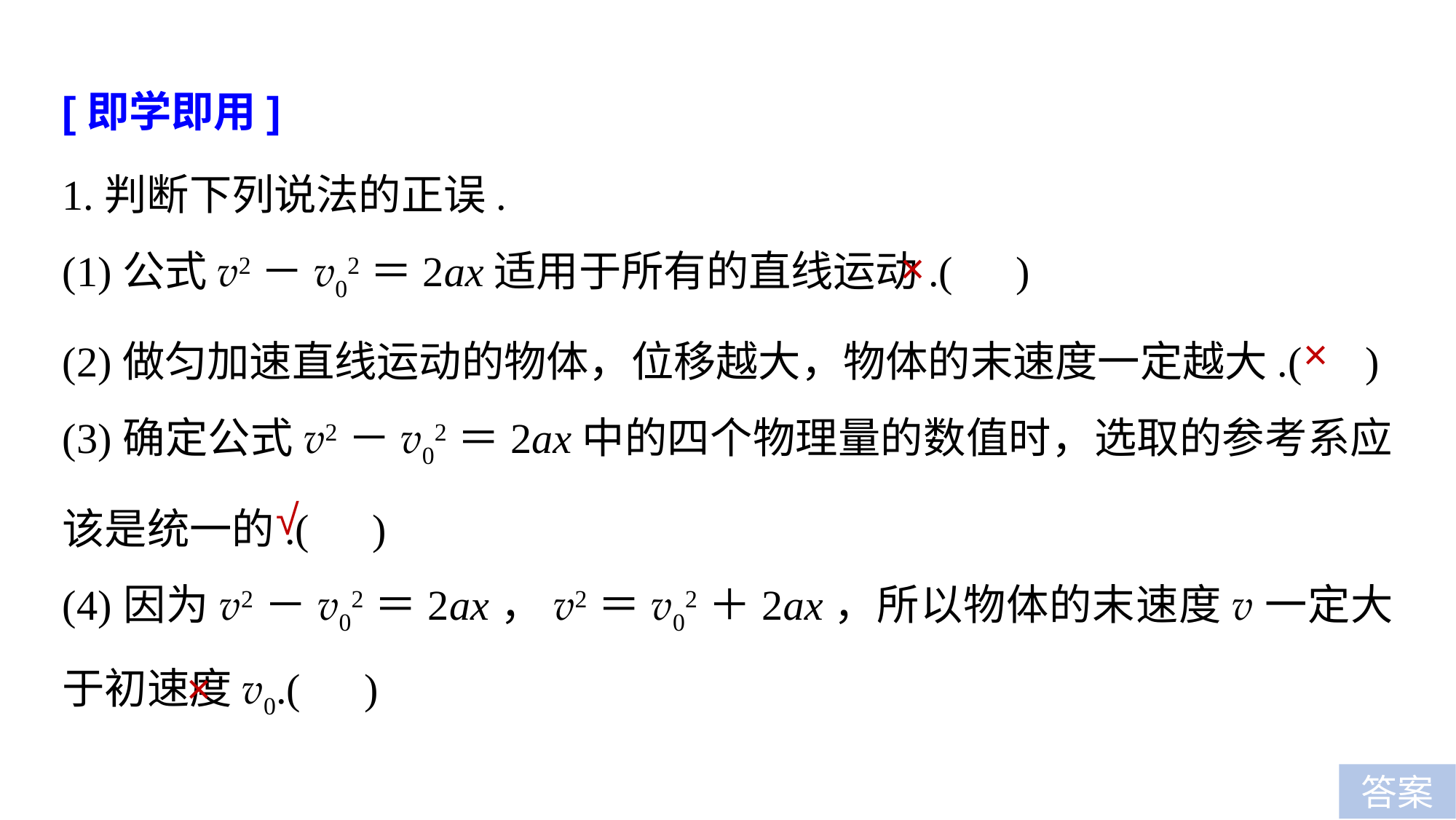

[即学即用]
1.判断下列说法的正误.
(1)公式v2－v02＝2ax适用于所有的直线运动.(      )
(2)做匀加速直线运动的物体，位移越大，物体的末速度一定越大.(      )
(3)确定公式v2－v02＝2ax中的四个物理量的数值时，选取的参考系应该是统一的.(      )
(4)因为v2－v02＝2ax，v2＝v02＋2ax，所以物体的末速度v一定大于初速度v0.(      )
×
×
√
×
答案